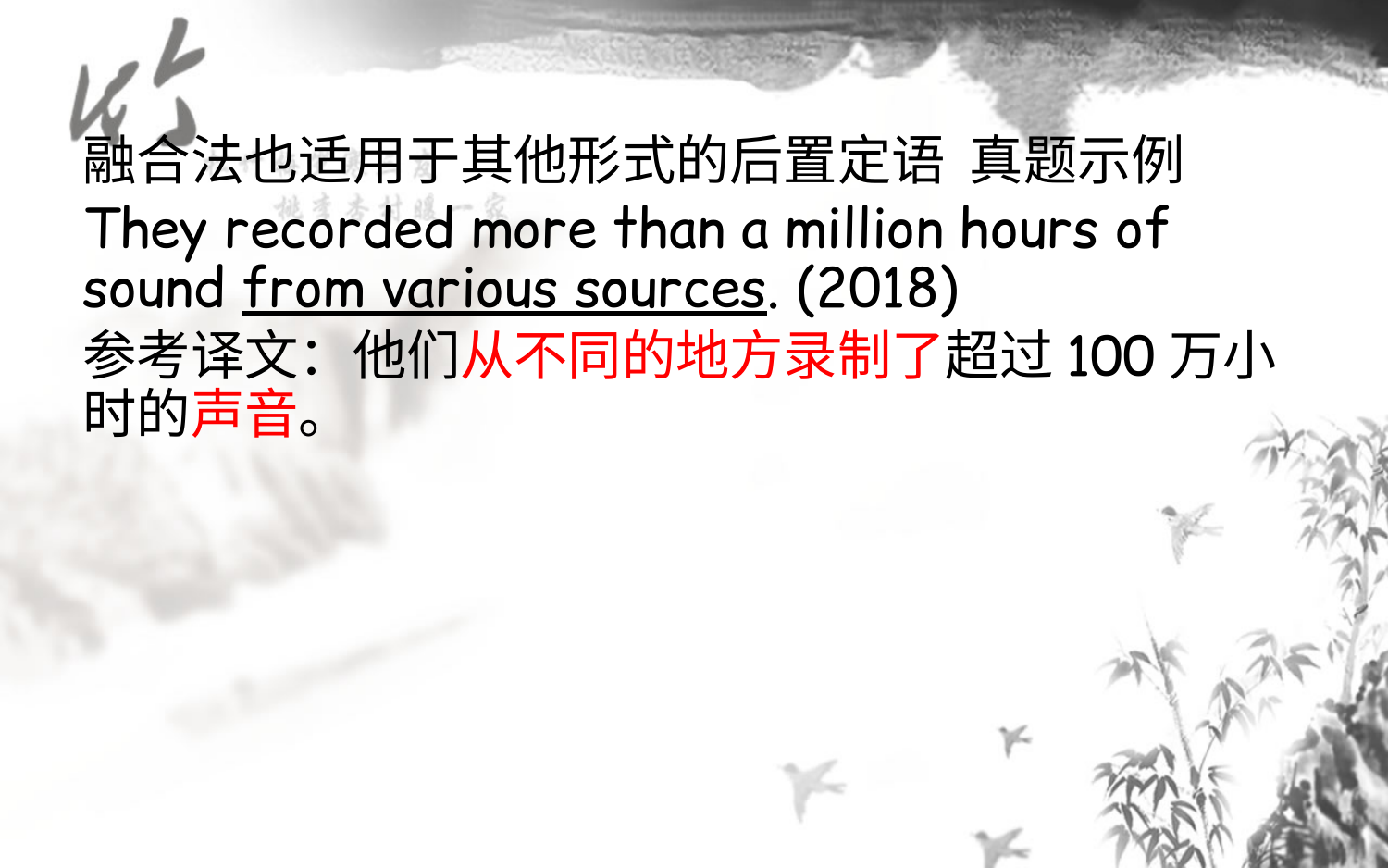

融合法也适用于其他形式的后置定语  真题示例
They recorded more than a million hours of sound from various sources. (2018)
参考译文：他们从不同的地方录制了超过100万小时的声音。